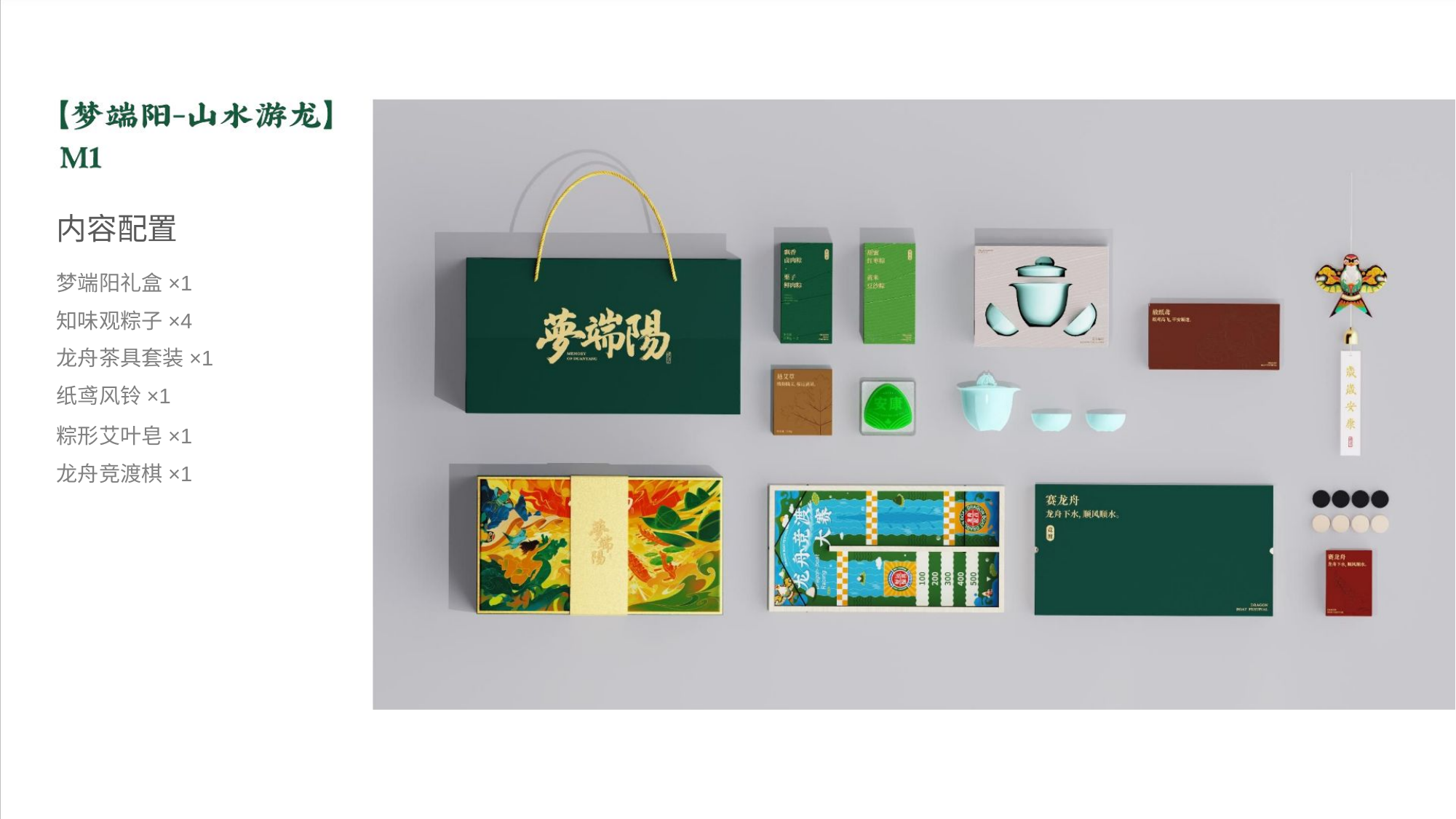

内容配置
梦端阳礼盒×1
知味观粽子×4
龙舟茶具套装×1
纸鸢风铃×1
粽形艾叶皂×1
龙舟竞渡棋×1